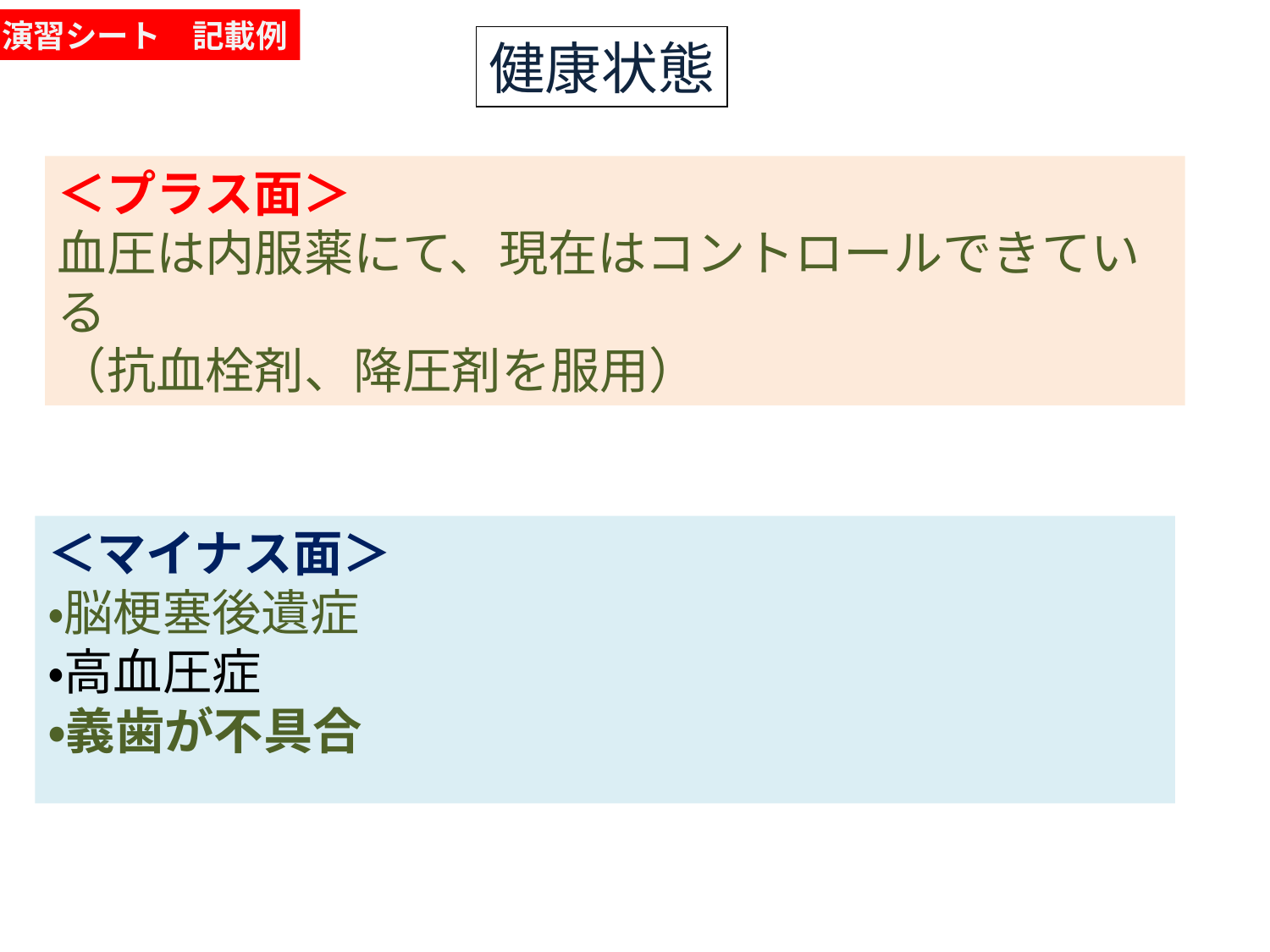

演習シート　記載例
健康状態

＜プラス面＞
血圧は内服薬にて、現在はコントロールできている
（抗血栓剤、降圧剤を服用）
＜マイナス面＞
・脳梗塞後遺症
・高血圧症
・義歯が不具合